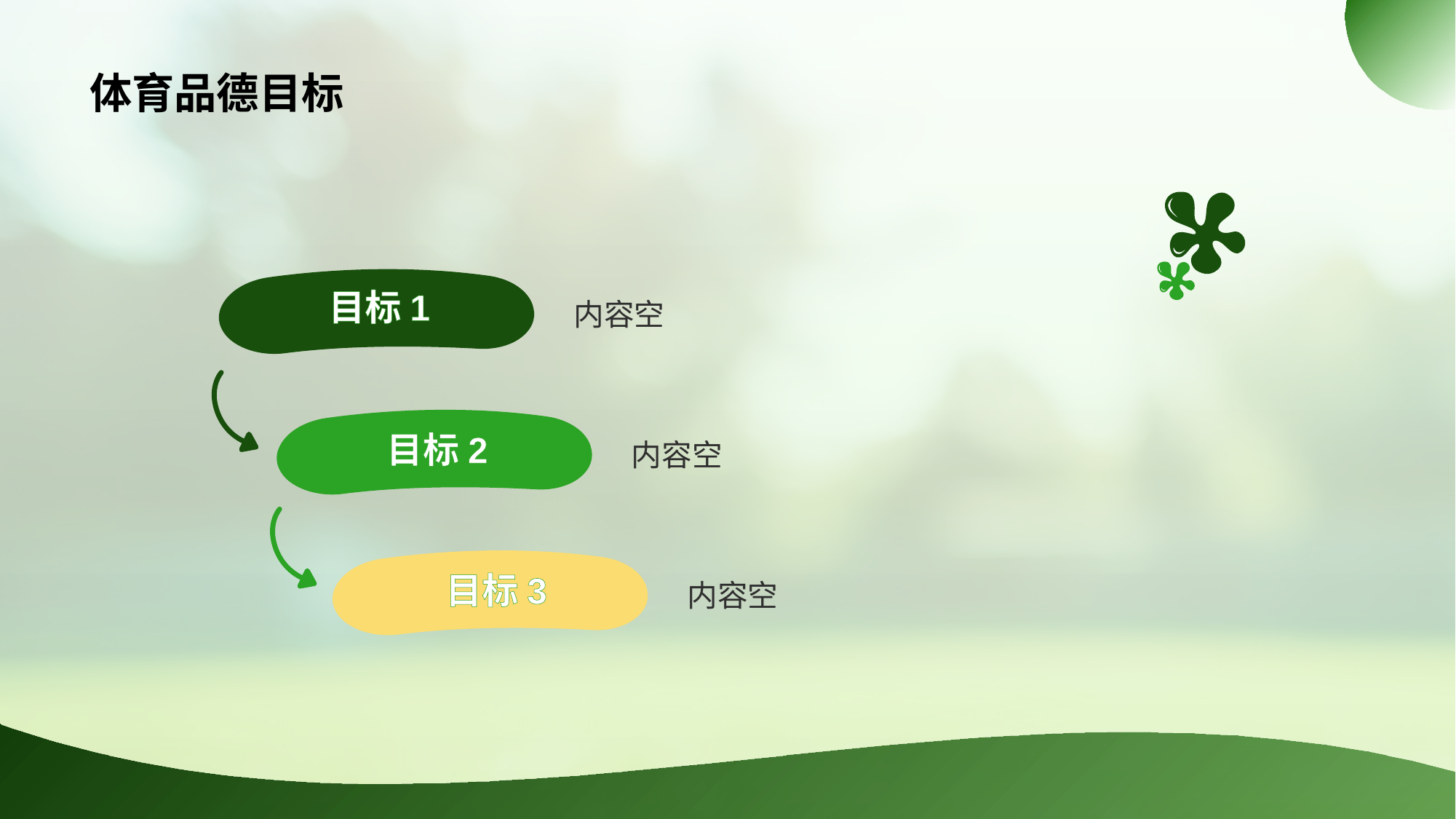

# 体育品德目标

内容空

目标1

内容空

目标2

内容空

目标3